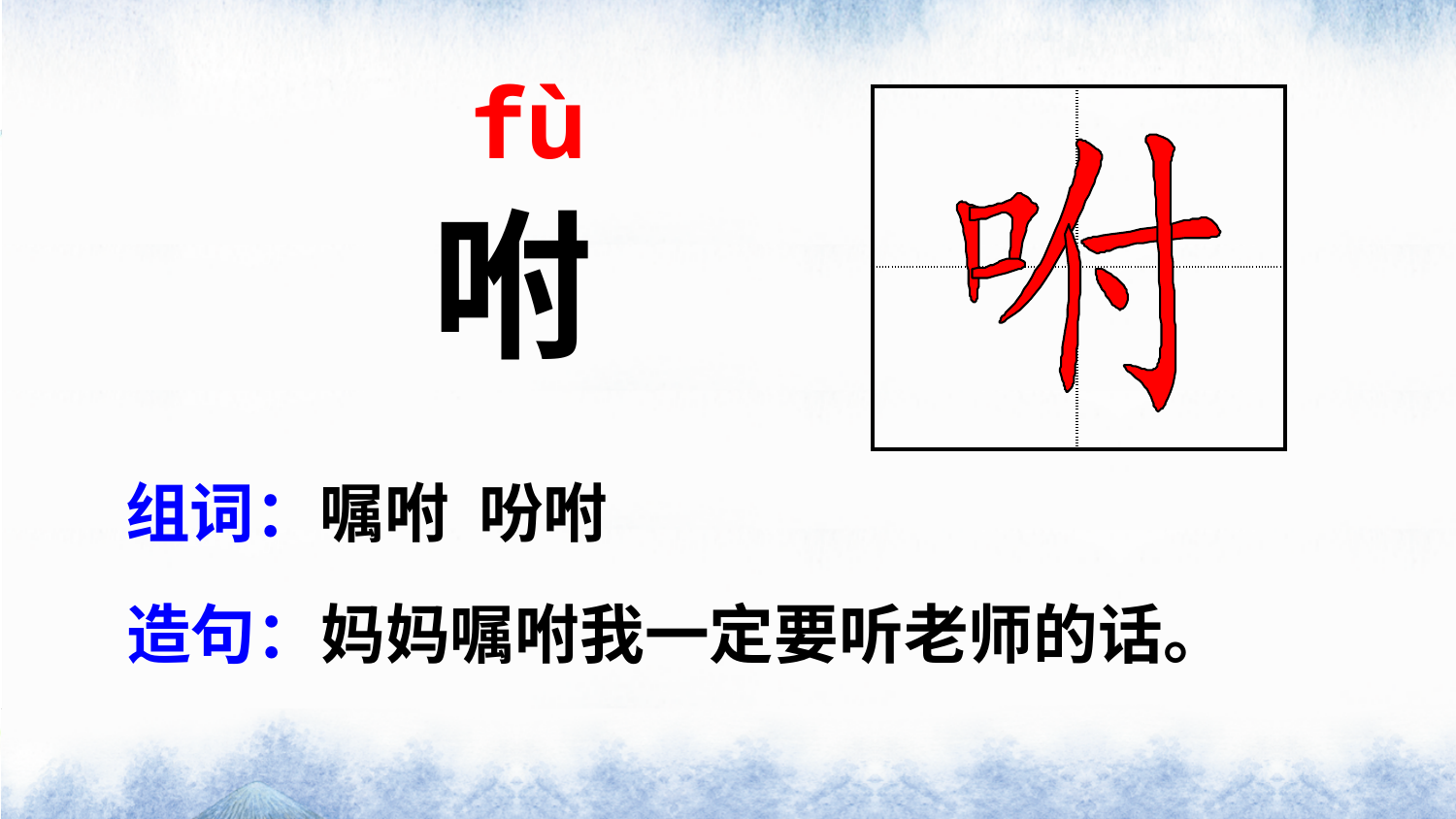

fù
|  |  |
| --- | --- |
|  |  |

咐

组词：嘱咐  吩咐
造句：妈妈嘱咐我一定要听老师的话。